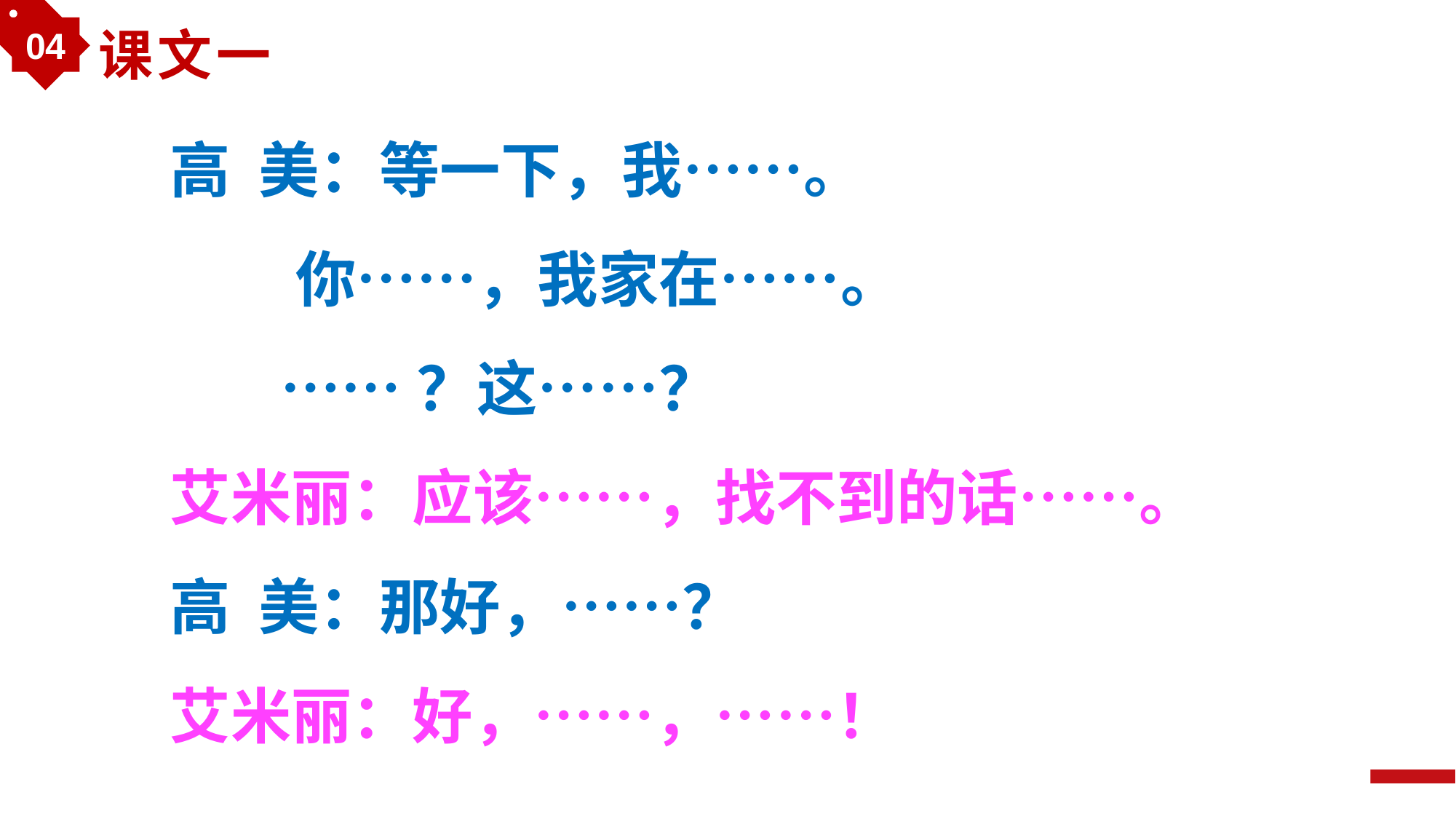

04
课文一
高  美：等一下，我……。
        你……，我家在……。
        ……？这……？
艾米丽：应该……，找不到的话……。
高  美：那好，……？
艾米丽：好，……，……！